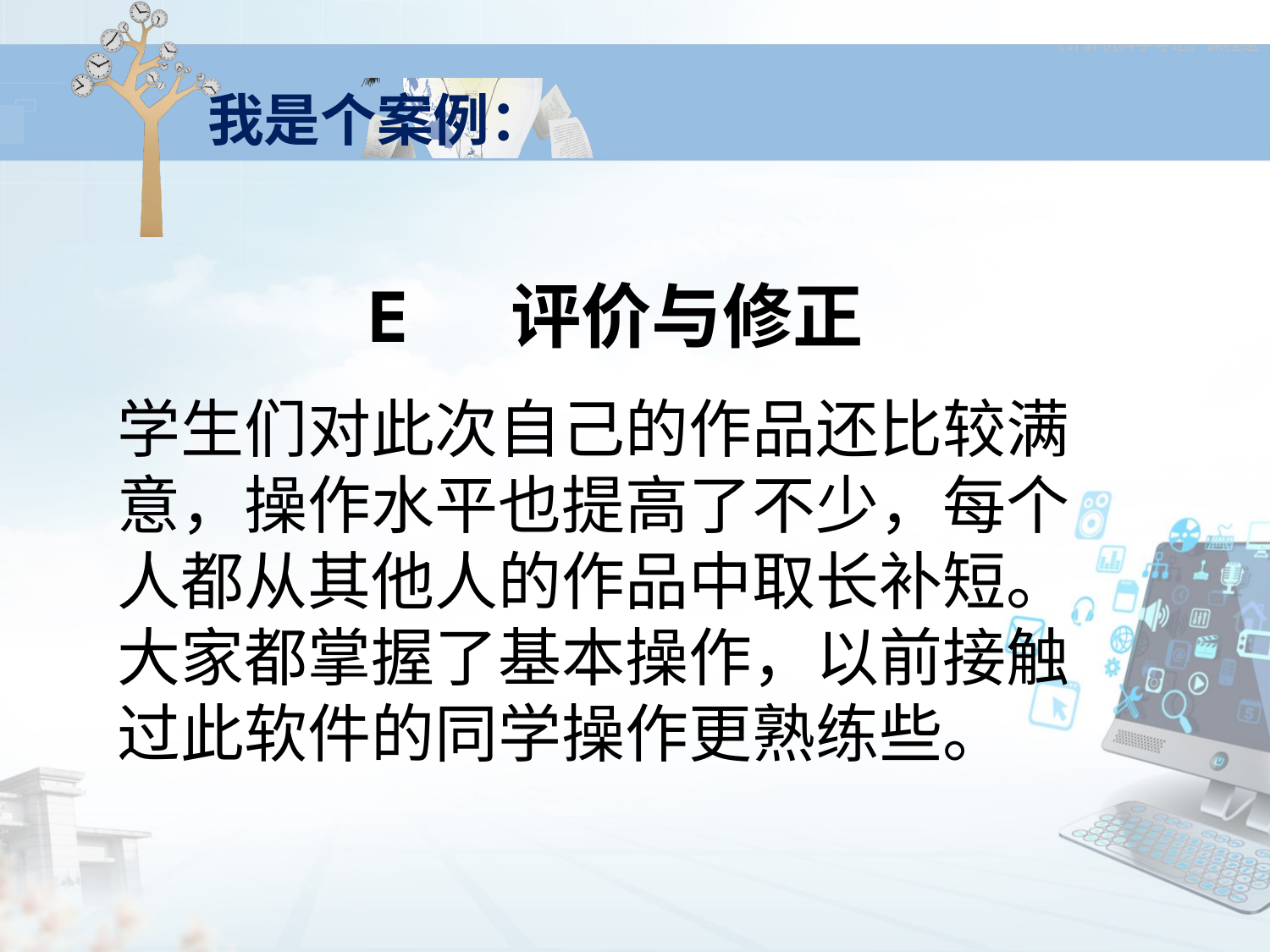

我是个案例：
E  评价与修正
学生们对此次自己的作品还比较满意，操作水平也提高了不少，每个人都从其他人的作品中取长补短。大家都掌握了基本操作，以前接触过此软件的同学操作更熟练些。